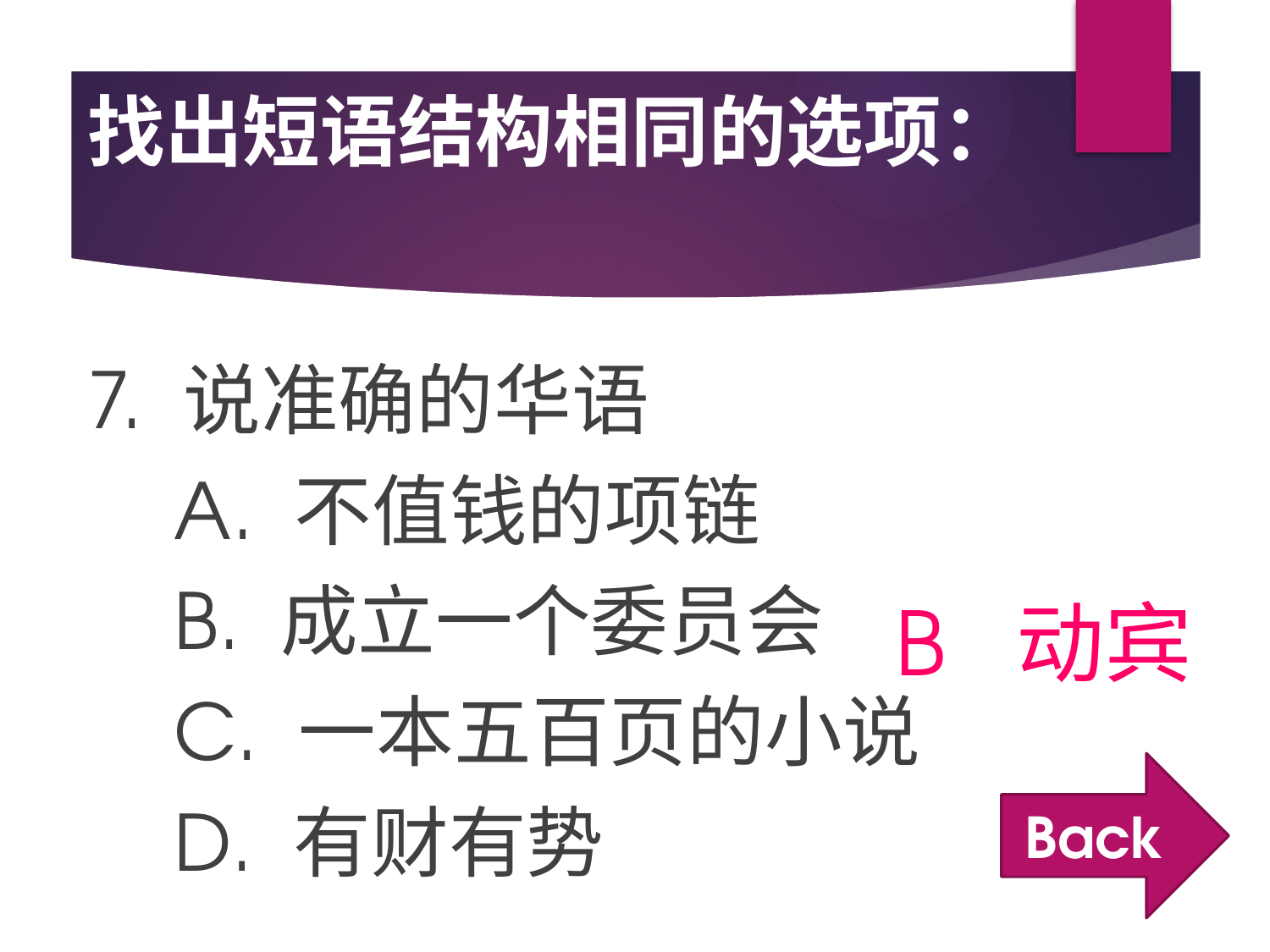

# 找出短语结构相同的选项：
7. 说准确的华语
    A. 不值钱的项链
    B. 成立一个委员会
    C. 一本五百页的小说
    D. 有财有势

B  动宾
Back